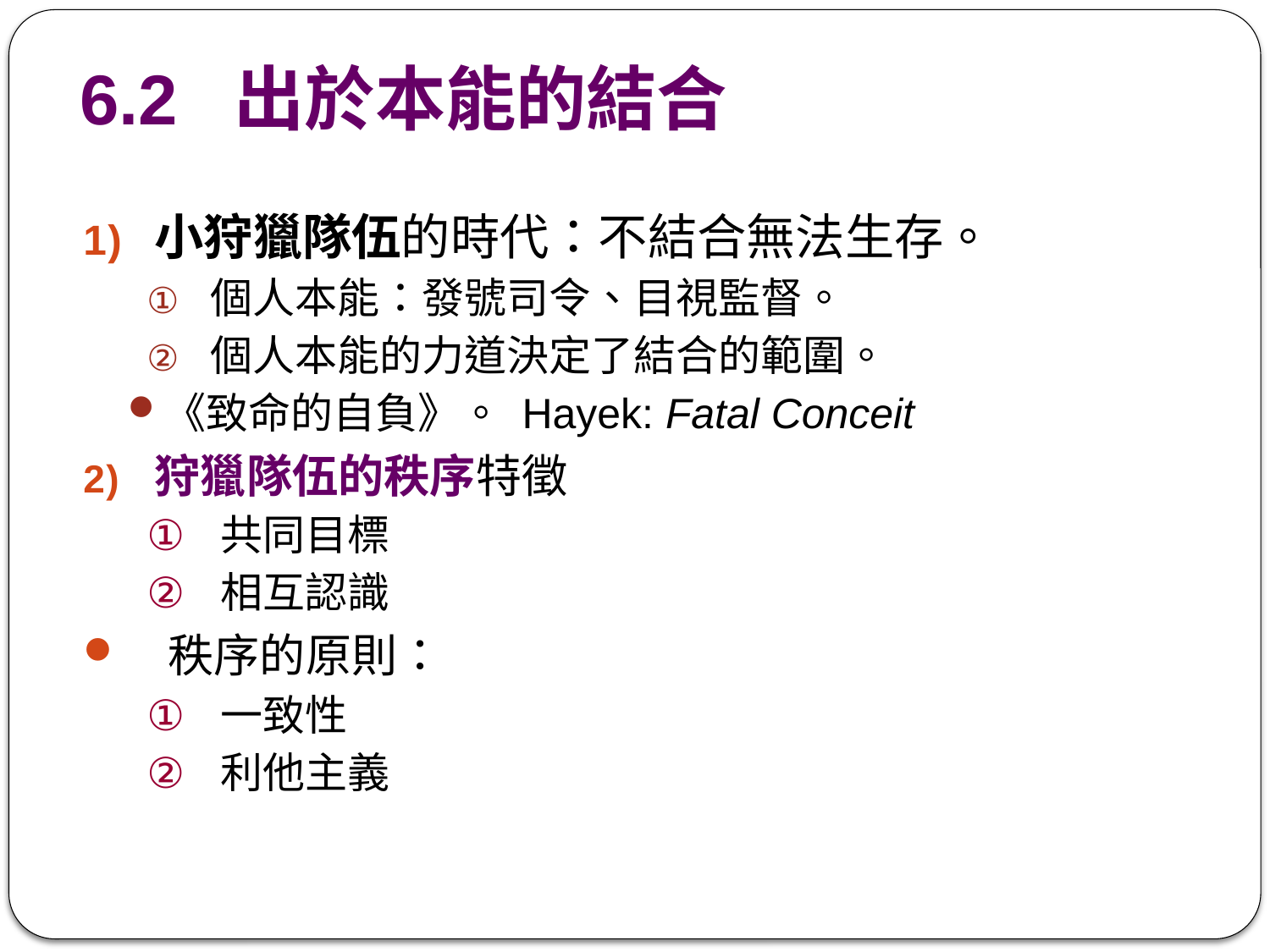

# 6.2  出於本能的結合
小狩獵隊伍的時代：不結合無法生存。
個人本能：發號司令、目視監督。
個人本能的力道決定了結合的範圍。
《致命的自負》。 Hayek: Fatal Conceit
狩獵隊伍的秩序特徵
共同目標
相互認識
秩序的原則：
一致性
利他主義
60